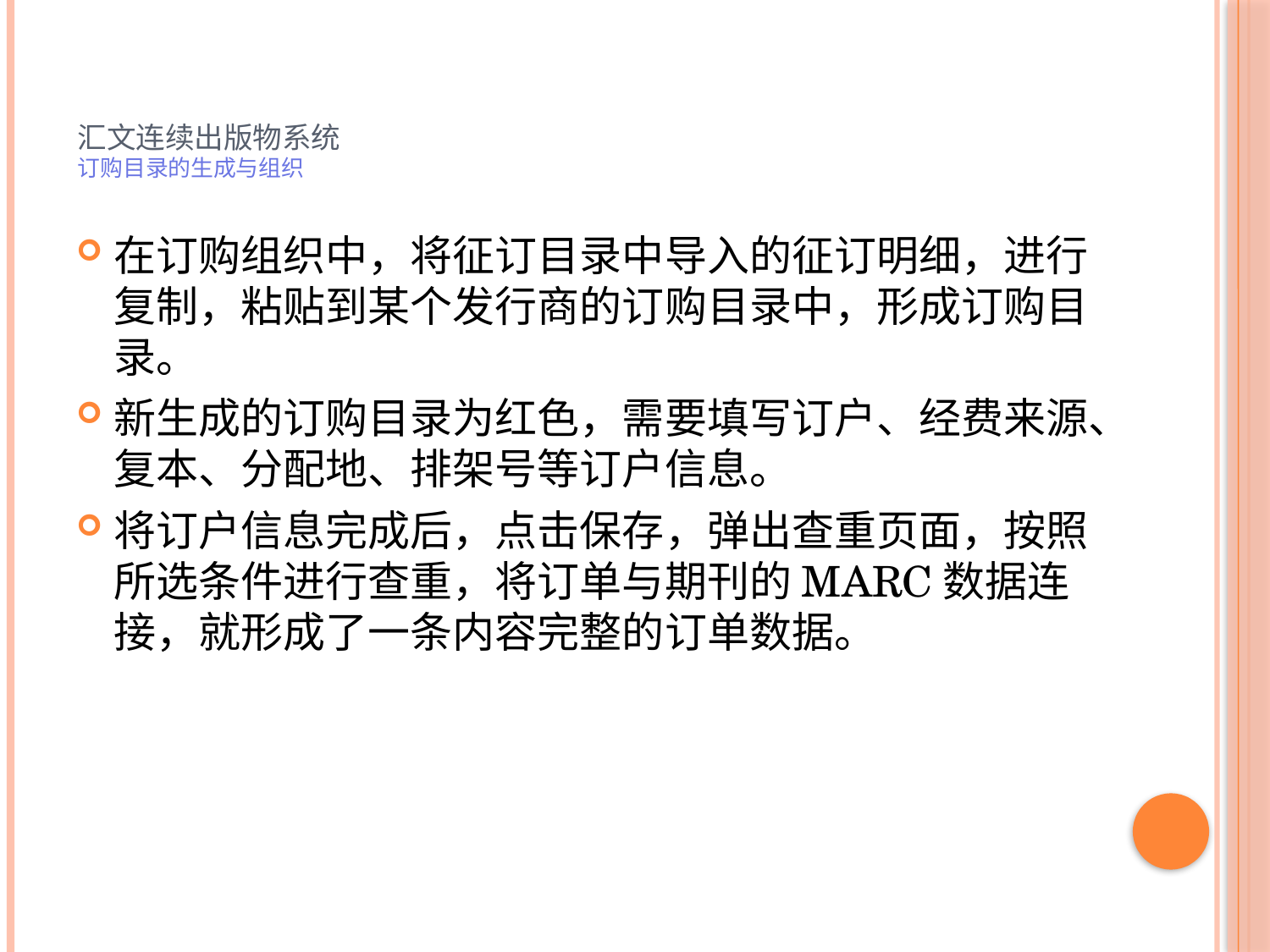

在订购组织中，将征订目录中导入的征订明细，进行复制，粘贴到某个发行商的订购目录中，形成订购目录。
新生成的订购目录为红色，需要填写订户、经费来源、复本、分配地、排架号等订户信息。
将订户信息完成后，点击保存，弹出查重页面，按照所选条件进行查重，将订单与期刊的MARC数据连接，就形成了一条内容完整的订单数据。

汇文连续出版物系统
订购目录的生成与组织